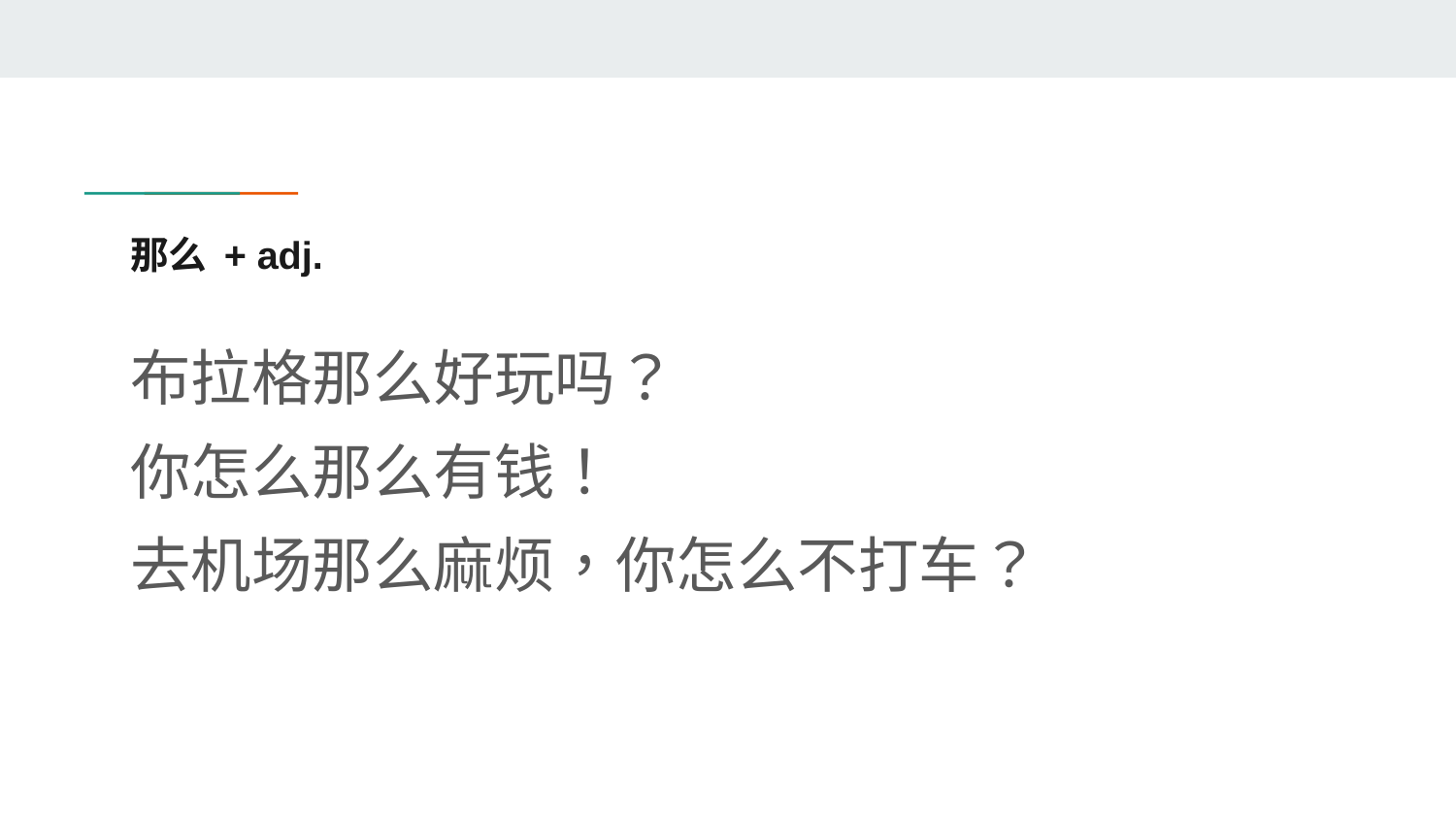

# 那么 + adj.
布拉格那么好玩吗？
你怎么那么有钱！
去机场那么麻烦，你怎么不打车？